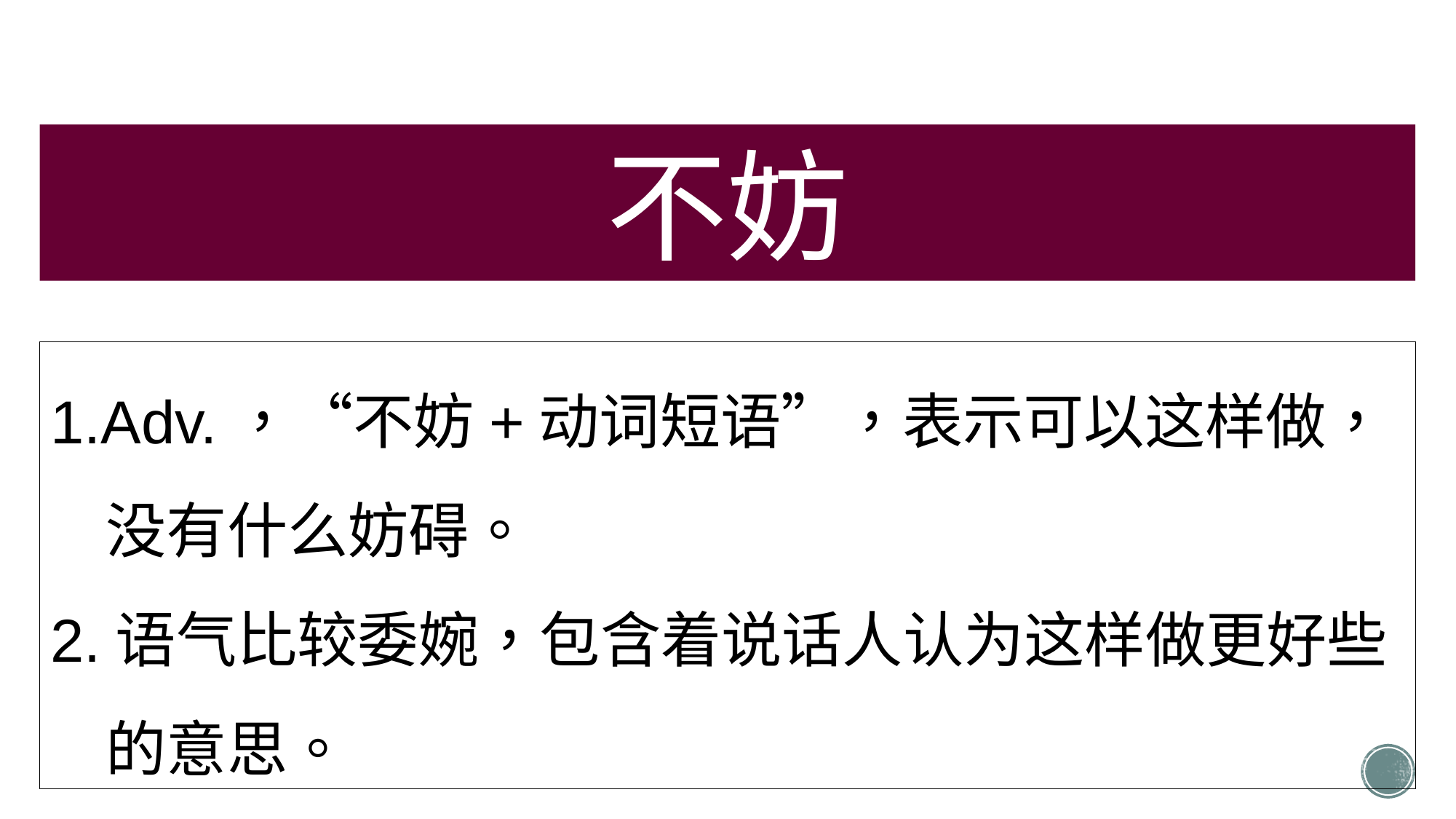

不妨
1.Adv.，“不妨+动词短语”，表示可以这样做，
   没有什么妨碍。
2.语气比较委婉，包含着说话人认为这样做更好些
   的意思。